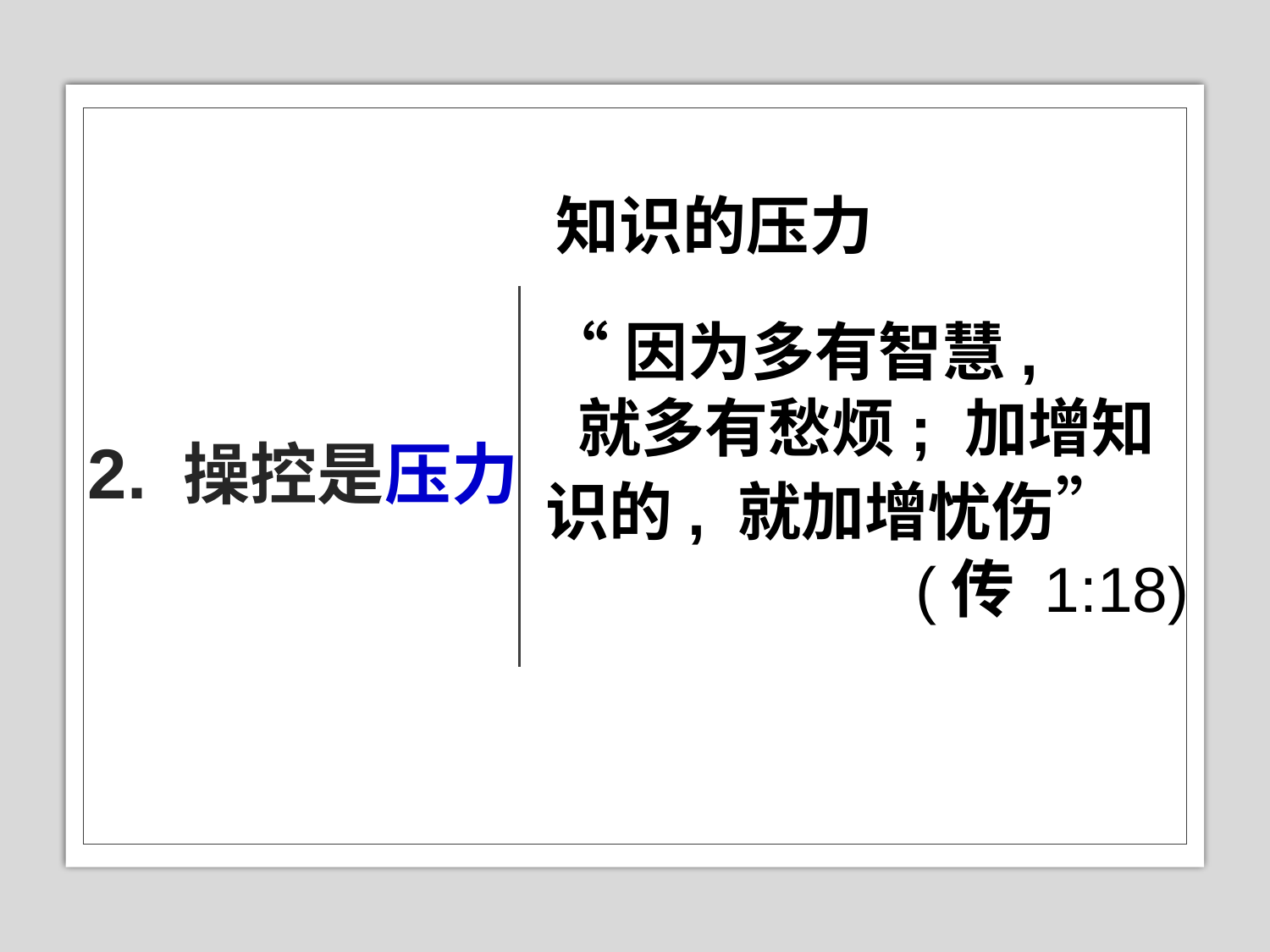

知识的压力
# 2. 操控是压力
“因为多有智慧,          就多有愁烦; 加增知识的, 就加增忧伤”                              (传 1:18)